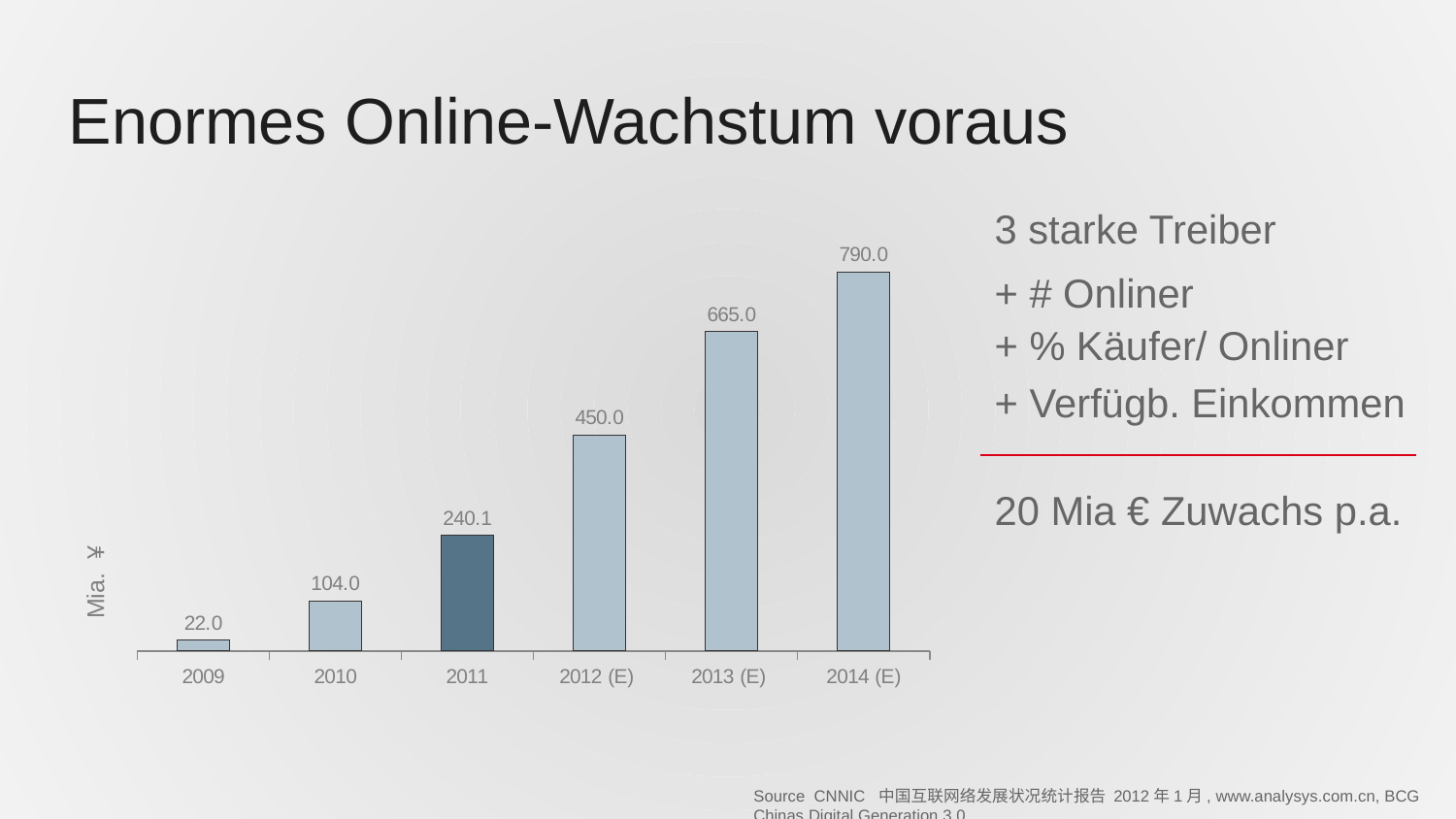

# Enormes Online-Wachstum voraus
3 starke Treiber

### Chart

| Category | Column1 |
|---|---|
| 2009 | 22.0 |
| 2010 | 104.0 |
| 2011 | 240.1 |
| 2012 (E)  | 450.0 |
| 2013 (E)  | 665.0 |
| 2014 (E) | 790.0 |
+ # Onliner
+ % Käufer/ Onliner
+ Verfügb. Einkommen
20 Mia € Zuwachs p.a.
Mia.  ¥
Source  CNNIC  中国互联网络发展状况统计报告 2012年1月, www.analysys.com.cn, BCG Chinas Digital Generation 3.0